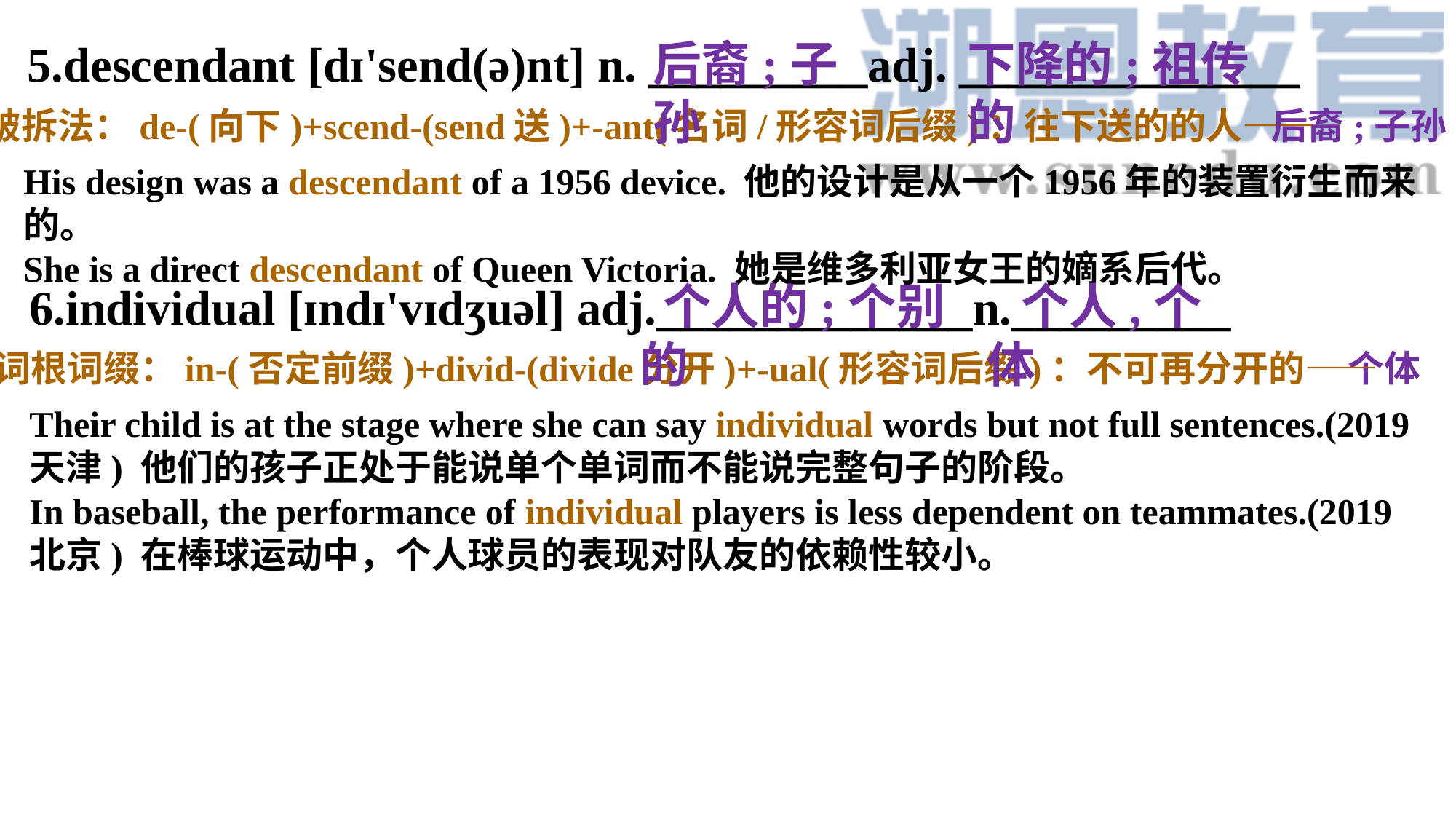

5.descendant [dɪ'send(ə)nt] n. _________adj. ______________
后裔;子孙
下降的;祖传的
破拆法：de-(向下)+scend-(send送)+-ant(名词/形容词后缀)：往下送的的人——
后裔;子孙
His design was a descendant of a 1956 device. 他的设计是从一个1956年的装置衍生而来的。
She is a direct descendant of Queen Victoria. 她是维多利亚女王的嫡系后代。
6.individual [ɪndɪ'vɪdʒuəl] adj._____________n._________
 个人的;个别的
  个人,个体
词根词缀：in-(否定前缀)+divid-(divide分开)+-ual(形容词后缀)：不可再分开的——
个体
Their child is at the stage where she can say individual words but not full sentences.(2019天津) 他们的孩子正处于能说单个单词而不能说完整句子的阶段。
In baseball, the performance of individual players is less dependent on teammates.(2019北京) 在棒球运动中，个人球员的表现对队友的依赖性较小。